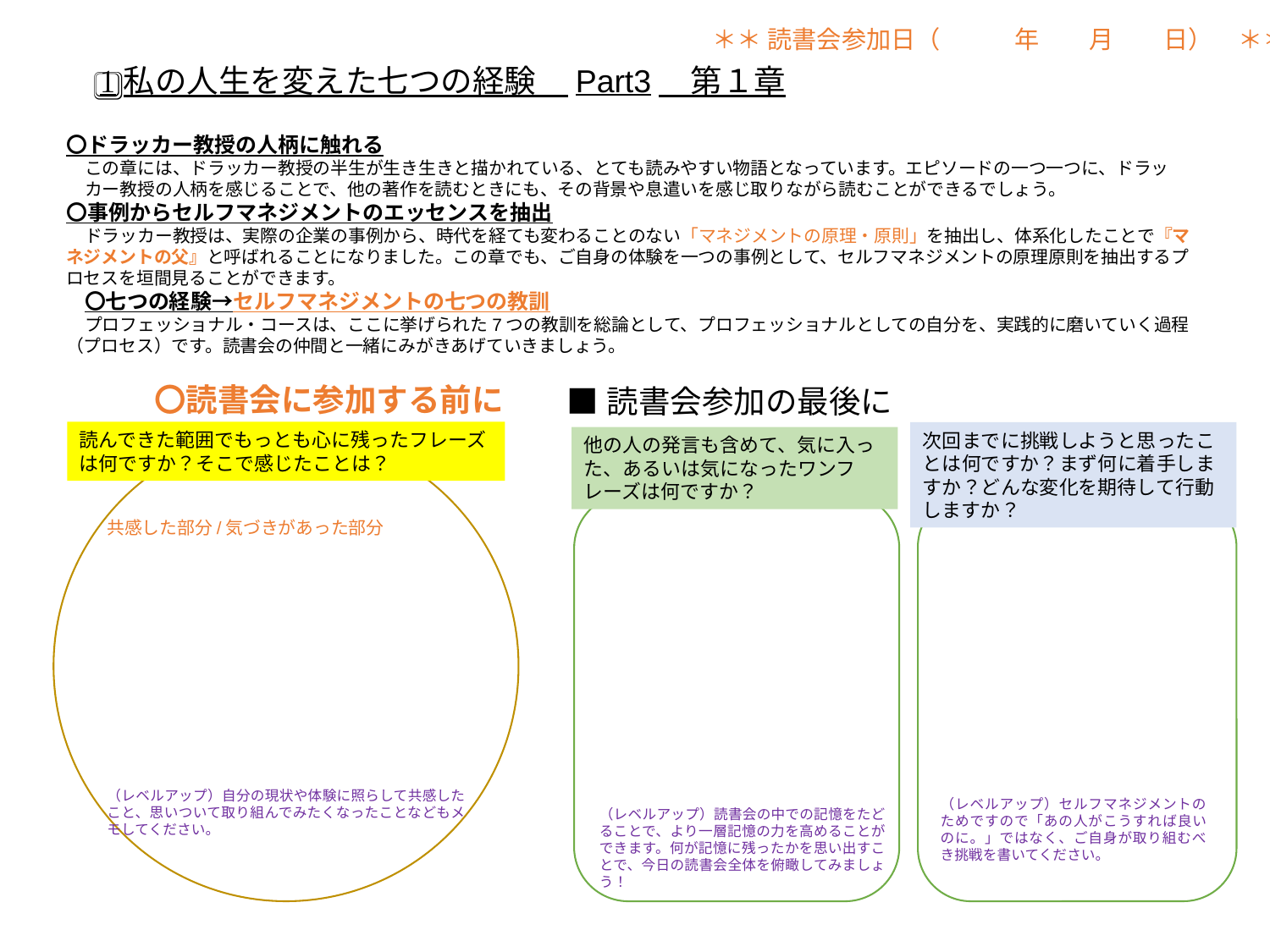

＊＊ 読書会参加日（　　　年　　月　　日）　＊＊
# 1⃣私の人生を変えた七つの経験　Part3　第１章
〇ドラッカー教授の人柄に触れる
この章には、ドラッカー教授の半生が生き生きと描かれている、とても読みやすい物語となっています。エピソードの一つ一つに、ドラッカー教授の人柄を感じることで、他の著作を読むときにも、その背景や息遣いを感じ取りながら読むことができるでしょう。
〇事例からセルフマネジメントのエッセンスを抽出
ドラッカー教授は、実際の企業の事例から、時代を経ても変わることのない「マネジメントの原理・原則」を抽出し、体系化したことで『マネジメントの父』と呼ばれることになりました。この章でも、ご自身の体験を一つの事例として、セルフマネジメントの原理原則を抽出するプロセスを垣間見ることができます。
〇七つの経験→セルフマネジメントの七つの教訓
プロフェッショナル・コースは、ここに挙げられた7つの教訓を総論として、プロフェッショナルとしての自分を、実践的に磨いていく過程（プロセス）です。読書会の仲間と一緒にみがきあげていきましょう。

〇読書会に参加する前に
■読書会参加の最後に
読んできた範囲でもっとも心に残ったフレーズは何ですか？そこで感じたことは？
次回までに挑戦しようと思ったことは何ですか？まず何に着手しますか？どんな変化を期待して行動しますか？
他の人の発言も含めて、気に入った、あるいは気になったワンフレーズは何ですか？

共感した部分/気づきがあった部分

（レベルアップ）自分の現状や体験に照らして共感したこと、思いついて取り組んでみたくなったことなどもメモしてください。

（レベルアップ）セルフマネジメントのためですので「あの人がこうすれば良いのに。」ではなく、ご自身が取り組むべき挑戦を書いてください。

（レベルアップ）読書会の中での記憶をたどることで、より一層記憶の力を高めることができます。何が記憶に残ったかを思い出すことで、今日の読書会全体を俯瞰してみましょう！